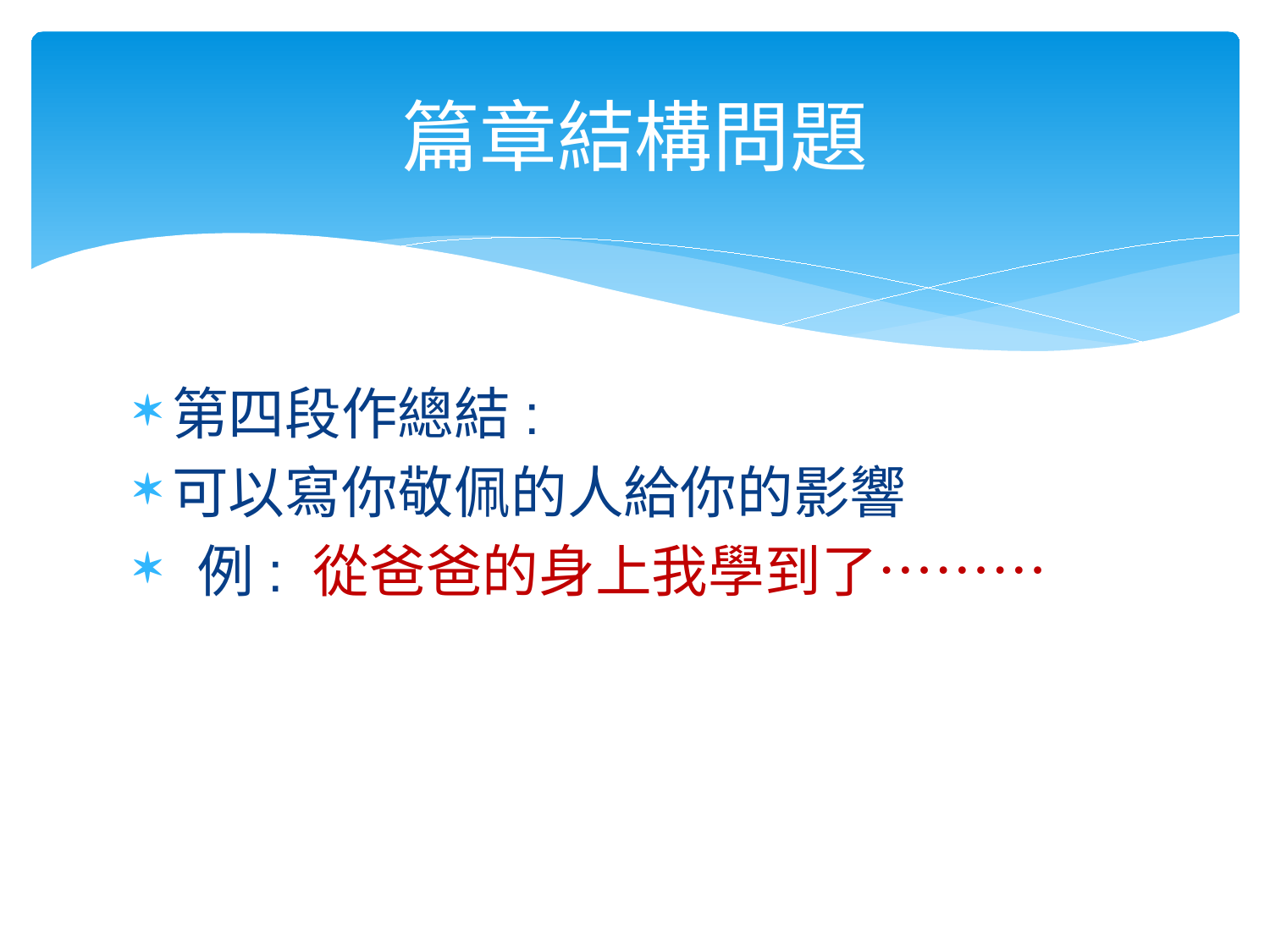

# 篇章結構問題
第四段作總結:
可以寫你敬佩的人給你的影響
 例: 從爸爸的身上我學到了………